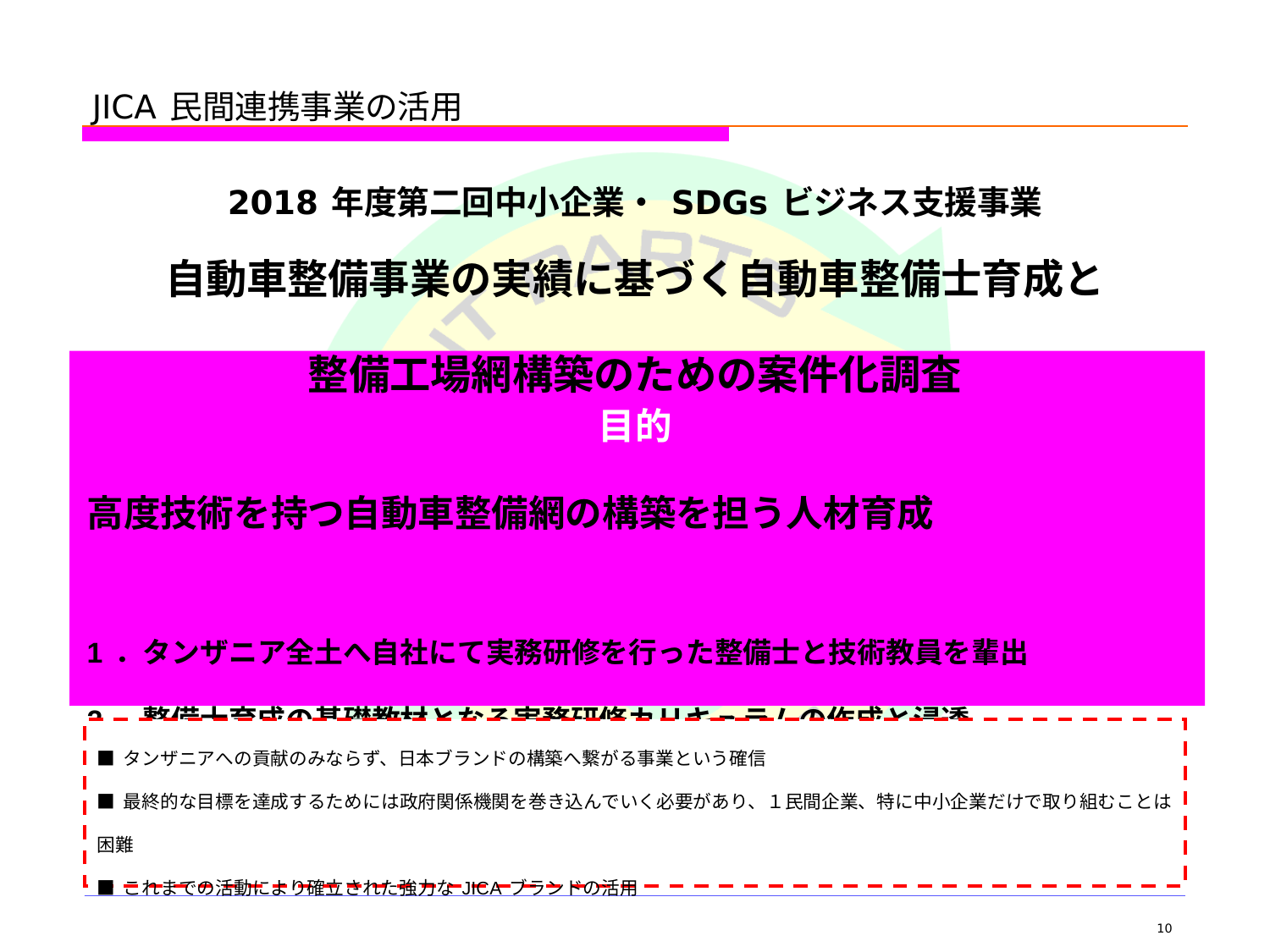

JICA民間連携事業の活用
2018年度第二回中小企業・SDGsビジネス支援事業
自動車整備事業の実績に基づく自動車整備士育成と
整備工場網構築のための案件化調査

目的
高度技術を持つ自動車整備網の構築を担う人材育成

1．タンザニア全土へ自社にて実務研修を行った整備士と技術教員を輩出
2．整備士育成の基礎教材となる実務研修カリキュラムの作成と浸透
3．保有環境を整えることによる環境対応車両の普及促進
4．実務研修機関となる高度な整備工場への認定制度の構築
■タンザニアへの貢献のみならず、日本ブランドの構築へ繋がる事業という確信
■最終的な目標を達成するためには政府関係機関を巻き込んでいく必要があり、１民間企業、特に中小企業だけで取り組むことは困難
■これまでの活動により確立された強力なJICAブランドの活用
10